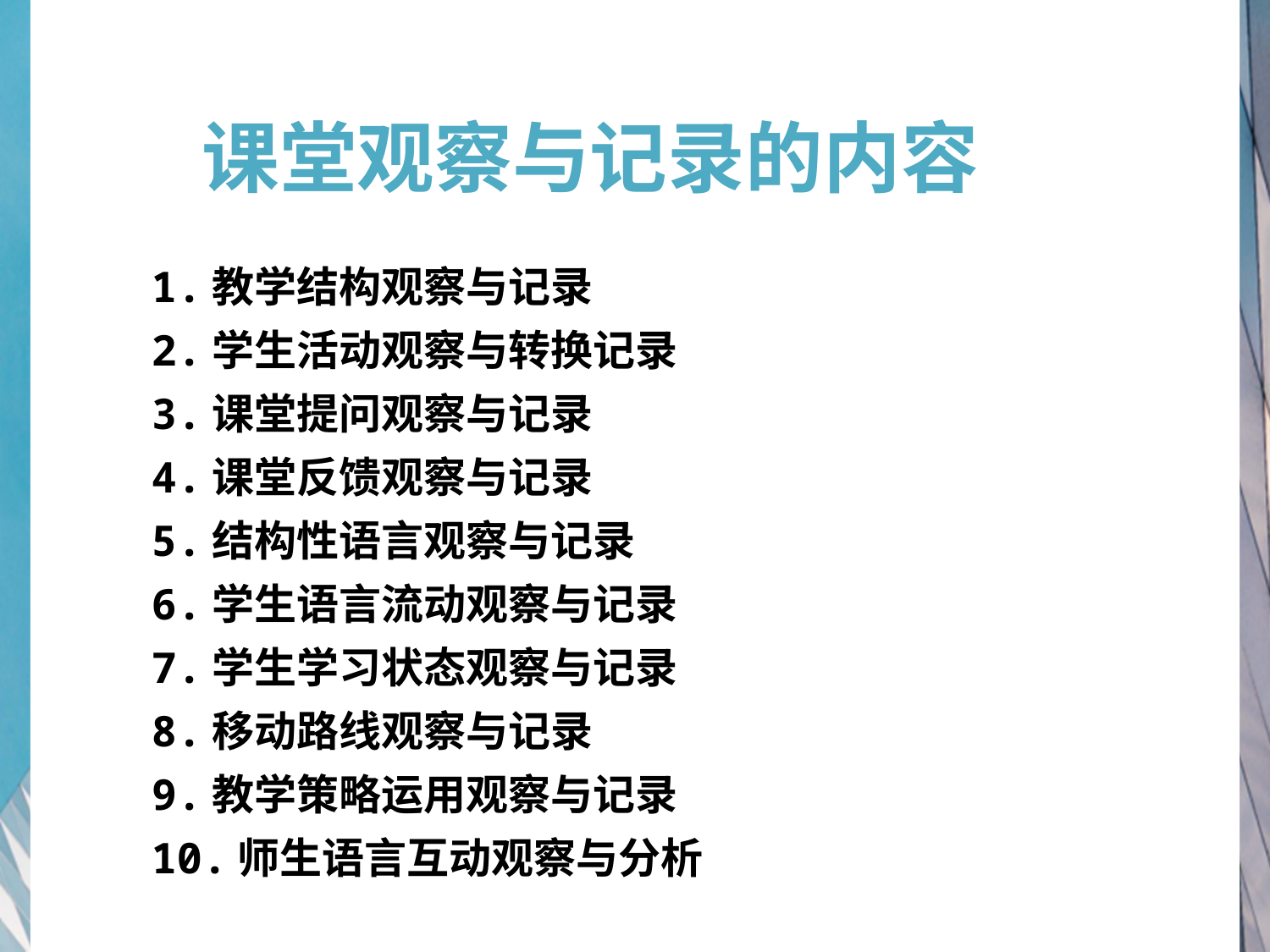

课堂观察与记录的内容
1.教学结构观察与记录
2.学生活动观察与转换记录
3.课堂提问观察与记录
4.课堂反馈观察与记录
5.结构性语言观察与记录
6.学生语言流动观察与记录
7.学生学习状态观察与记录
8.移动路线观察与记录
9.教学策略运用观察与记录
10.师生语言互动观察与分析